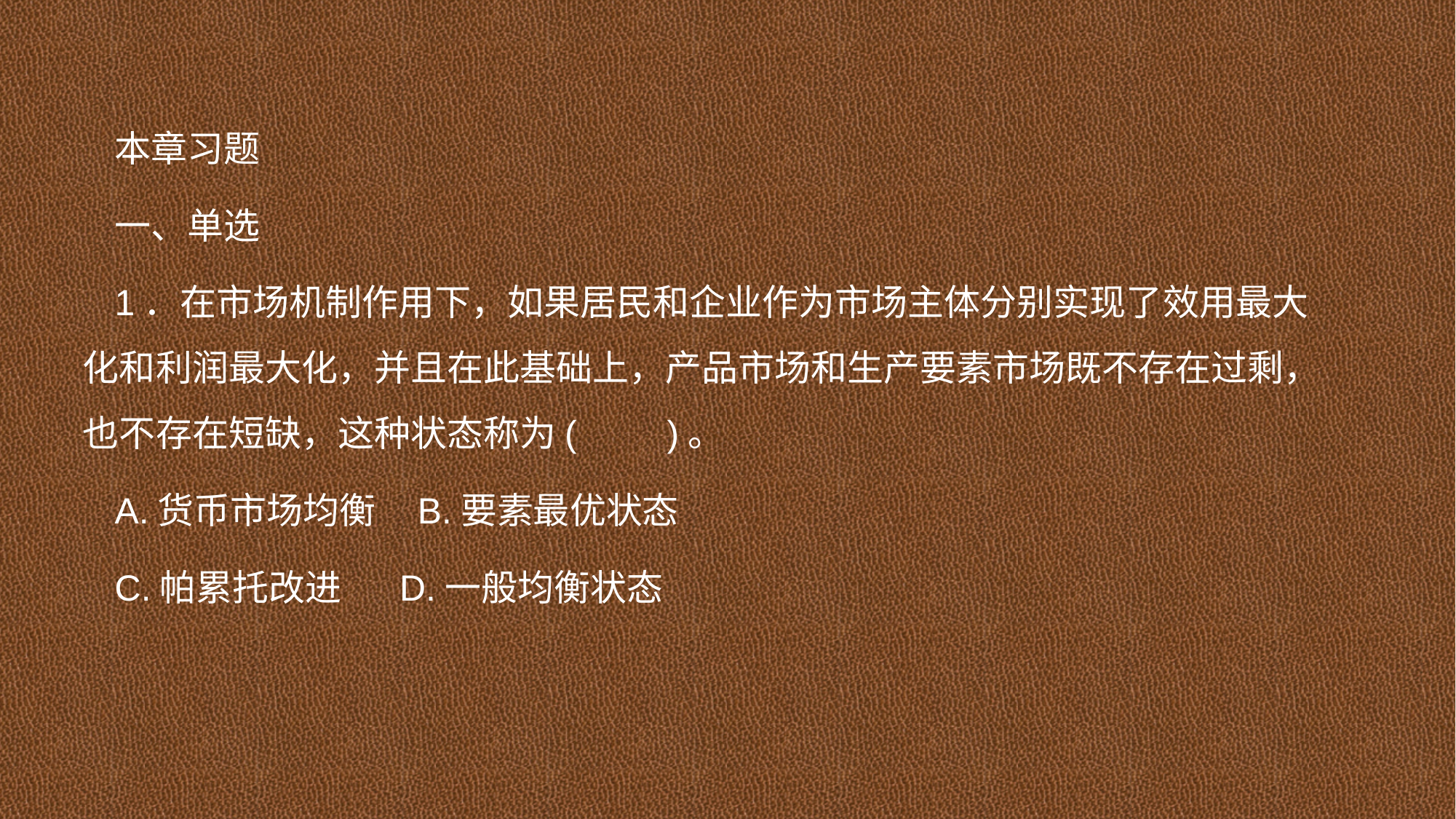

本章习题
一、单选
1．在市场机制作用下，如果居民和企业作为市场主体分别实现了效用最大化和利润最大化，并且在此基础上，产品市场和生产要素市场既不存在过剩，也不存在短缺，这种状态称为(　　)。
A.货币市场均衡    B.要素最优状态
C.帕累托改进      D.一般均衡状态